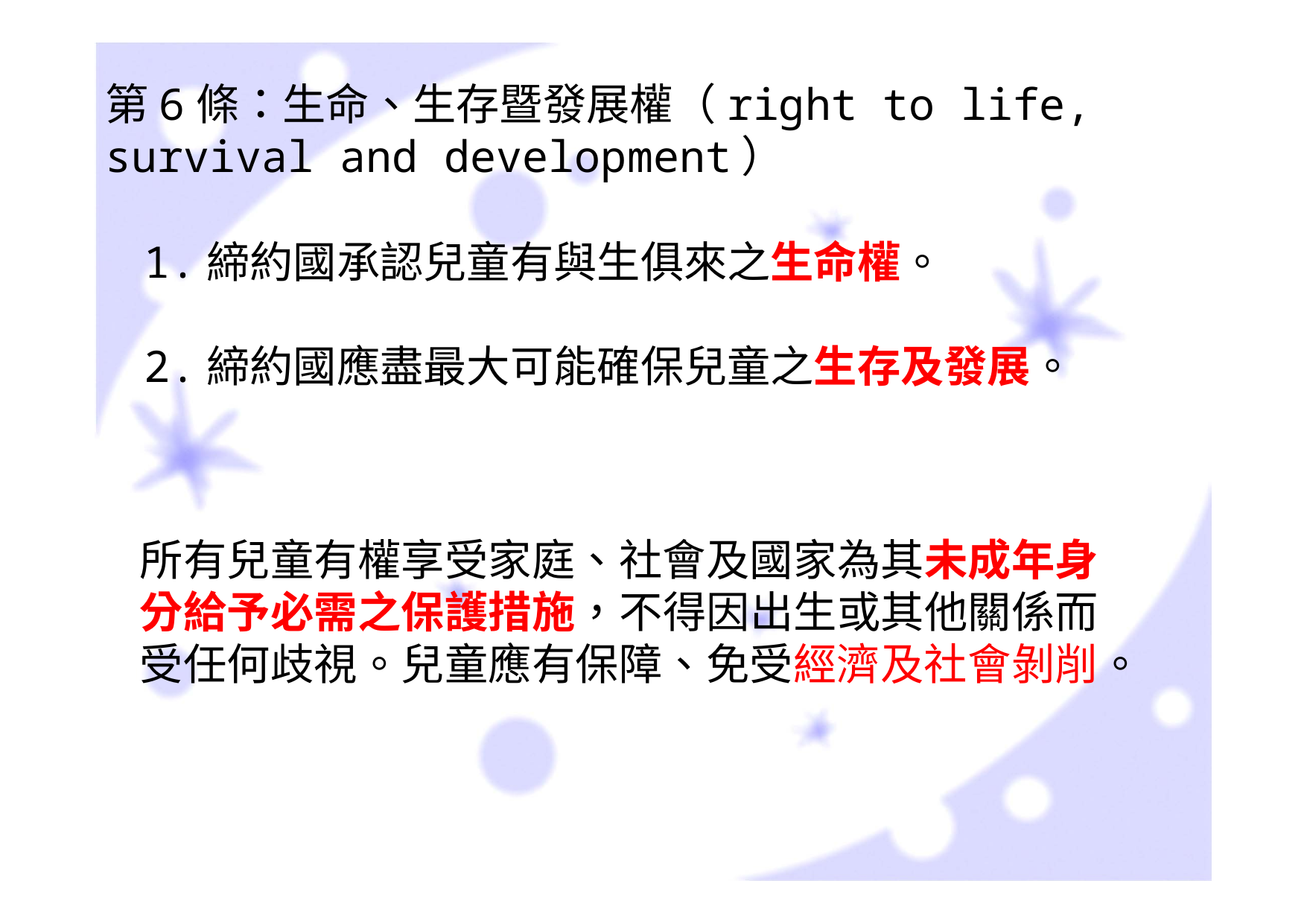

第6條：生命、生存暨發展權（right to life, survival and development）
1.締約國承認兒童有與生俱來之生命權。

2.締約國應盡最大可能確保兒童之生存及發展。
所有兒童有權享受家庭、社會及國家為其未成年身分給予必需之保護措施，不得因出生或其他關係而受任何歧視。兒童應有保障、免受經濟及社會剝削。